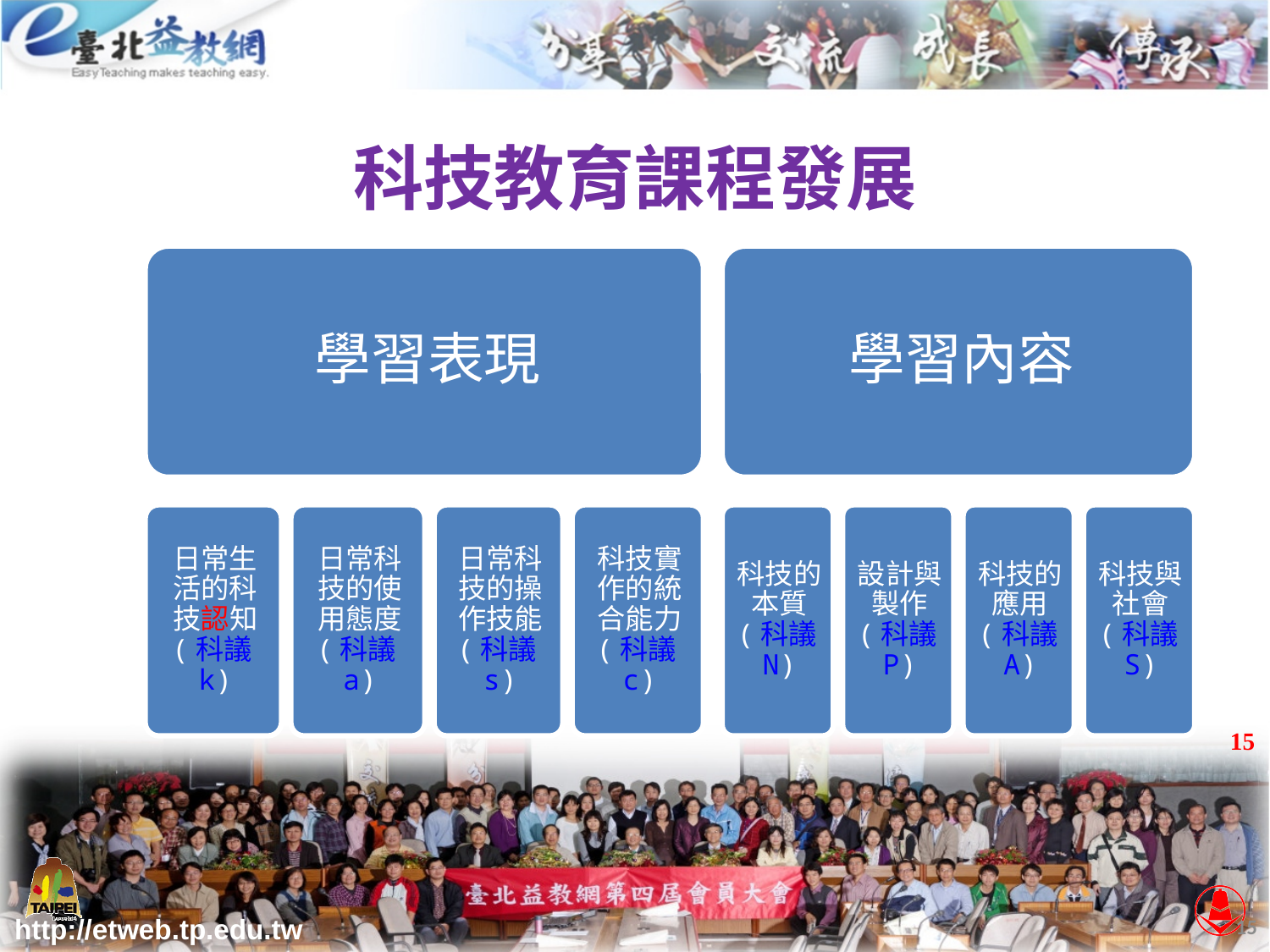

# 科技教育課程發展
學習表現
日常生活的科技認知 (科議k)
日常科技的使用態度 (科議a)
日常科技的操作技能 (科議s)
科技實作的統合能力 (科議c)
學習內容
科技的  本質(科議N)
設計與  製作(科議P)
科技的  應用(科議A)
科技與  社會(科議S)
15
15